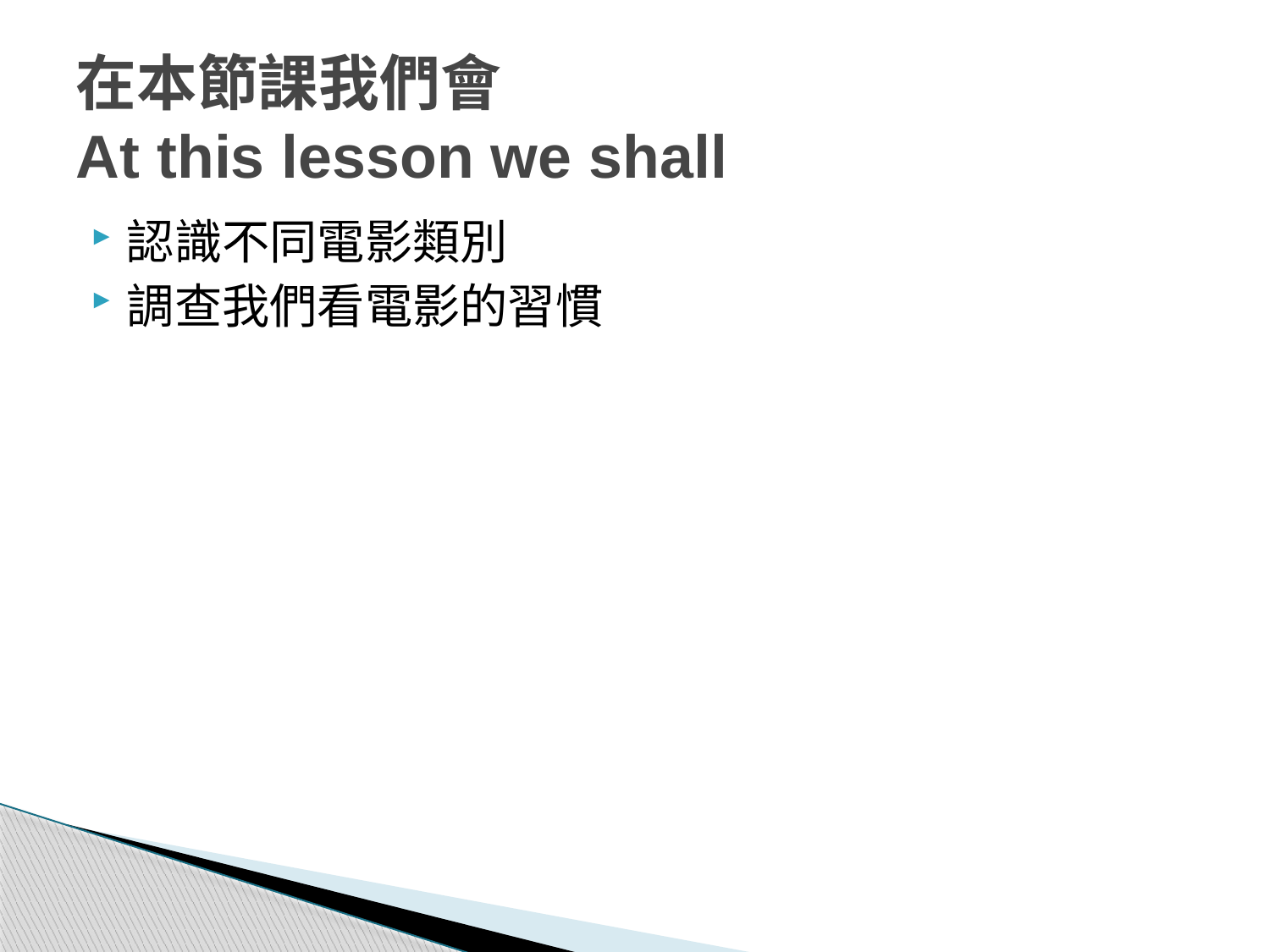

# 在本節課我們會 At this lesson we shall
認識不同電影類別
調查我們看電影的習慣